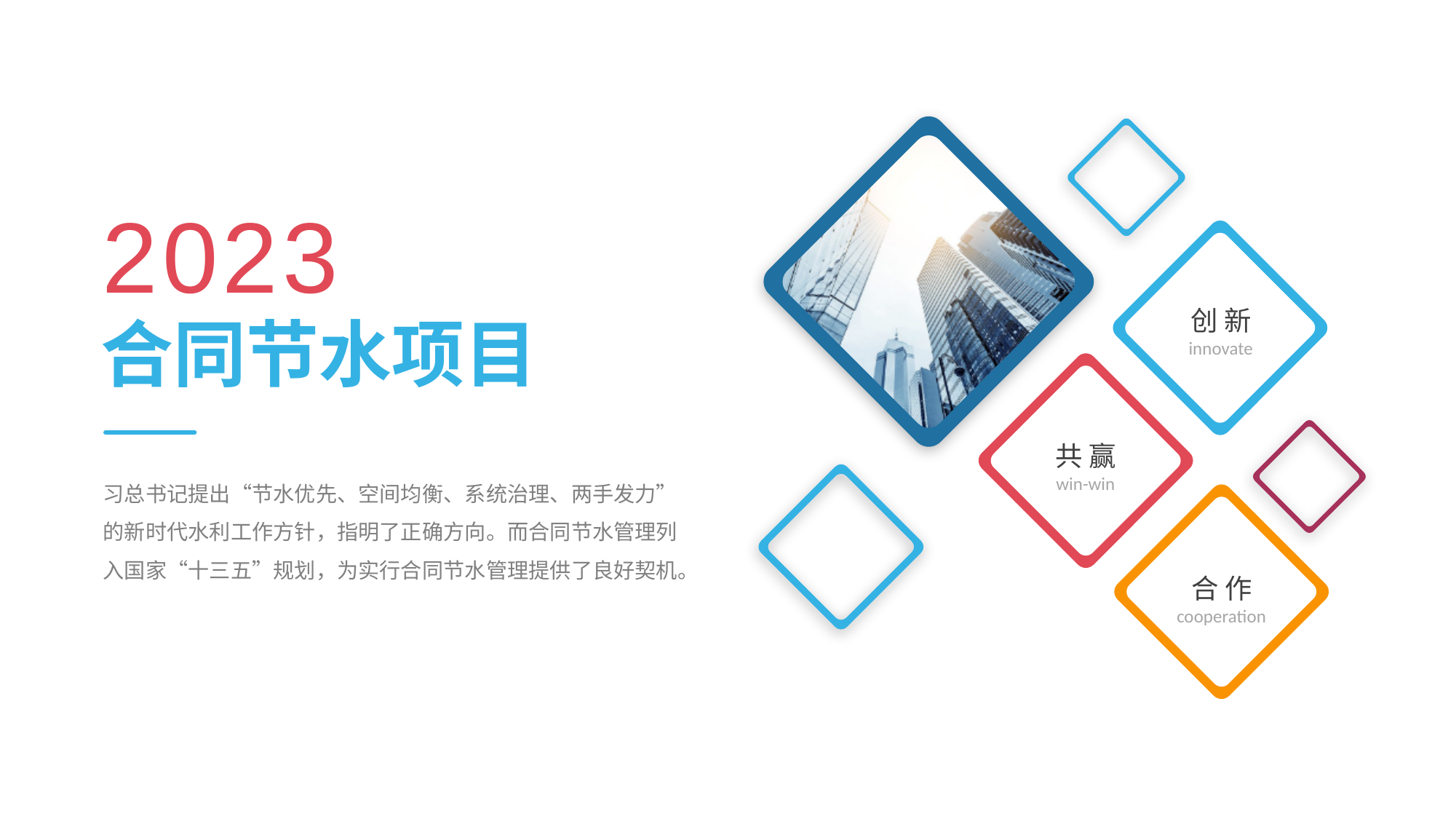

2023

创 新
innovate
合同节水项目

共 赢
win-win

习总书记提出“节水优先、空间均衡、系统治理、两手发力”的新时代水利工作方针，指明了正确方向。而合同节水管理列入国家“十三五”规划，为实行合同节水管理提供了良好契机。

合 作
cooperation